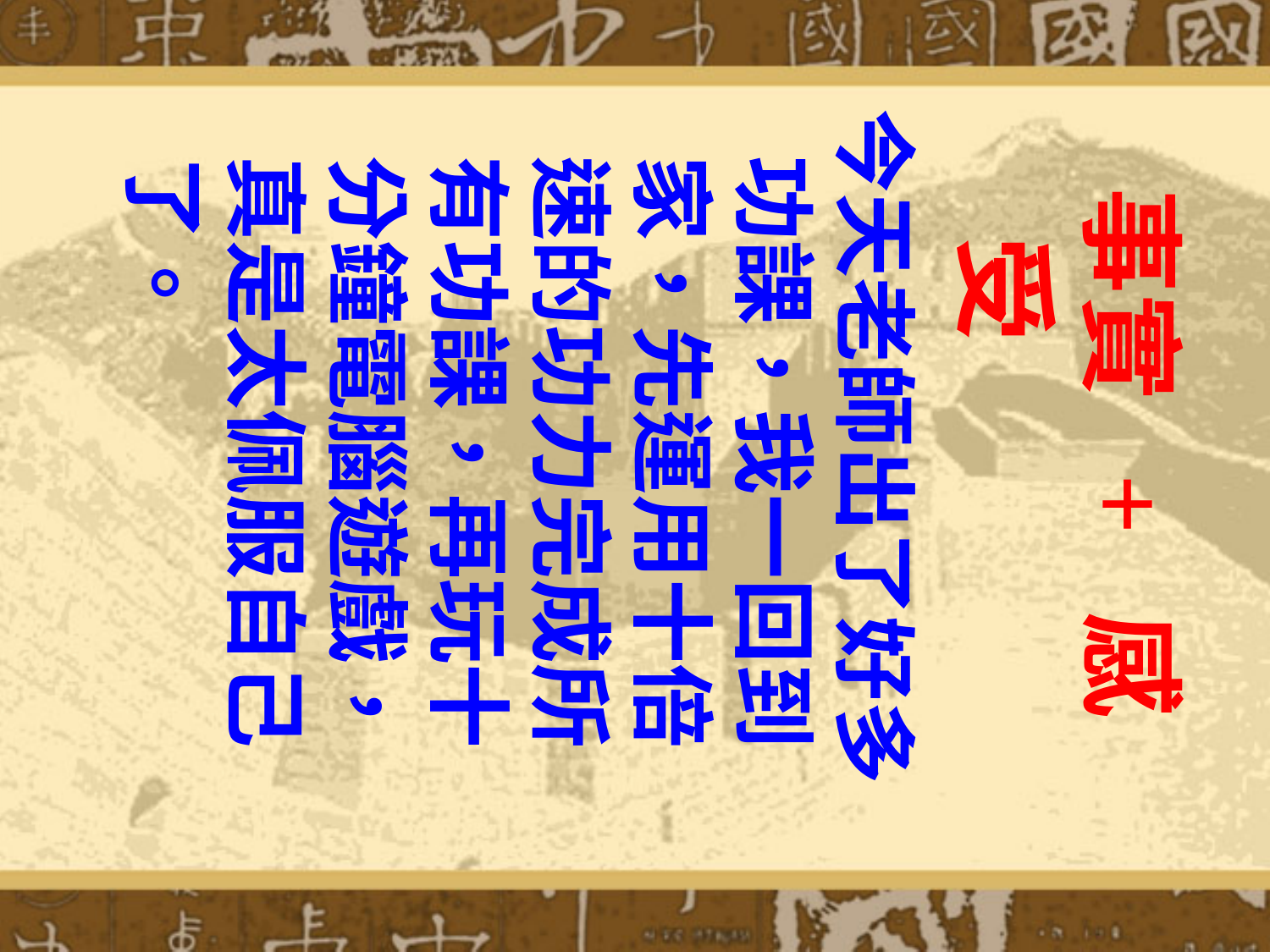

今天老師出了好多功課，我一回到家，先運用十倍速的功力完成所有功課，再玩十分鐘電腦遊戲，真是太佩服自己了。
事實  +  感受